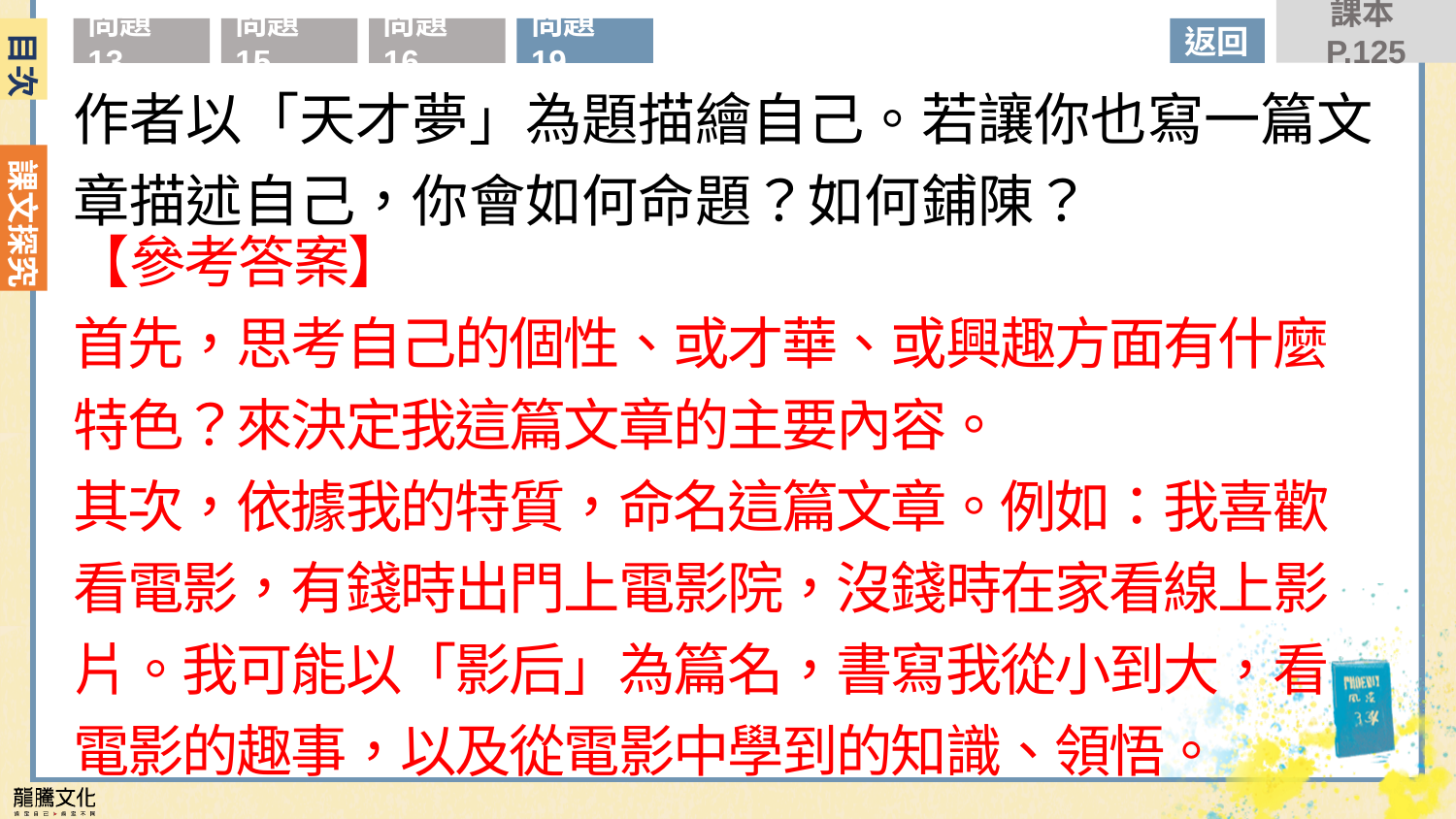

課本P.125
目次
問題13
問題15
問題16
問題19
返回
作者以「天才夢」為題描繪自己。若讓你也寫一篇文章描述自己，你會如何命題？如何鋪陳？
【參考答案】
首先，思考自己的個性、或才華、或興趣方面有什麼特色？來決定我這篇文章的主要內容。
其次，依據我的特質，命名這篇文章。例如：我喜歡看電影，有錢時出門上電影院，沒錢時在家看線上影片。我可能以「影后」為篇名，書寫我從小到大，看電影的趣事，以及從電影中學到的知識、領悟。